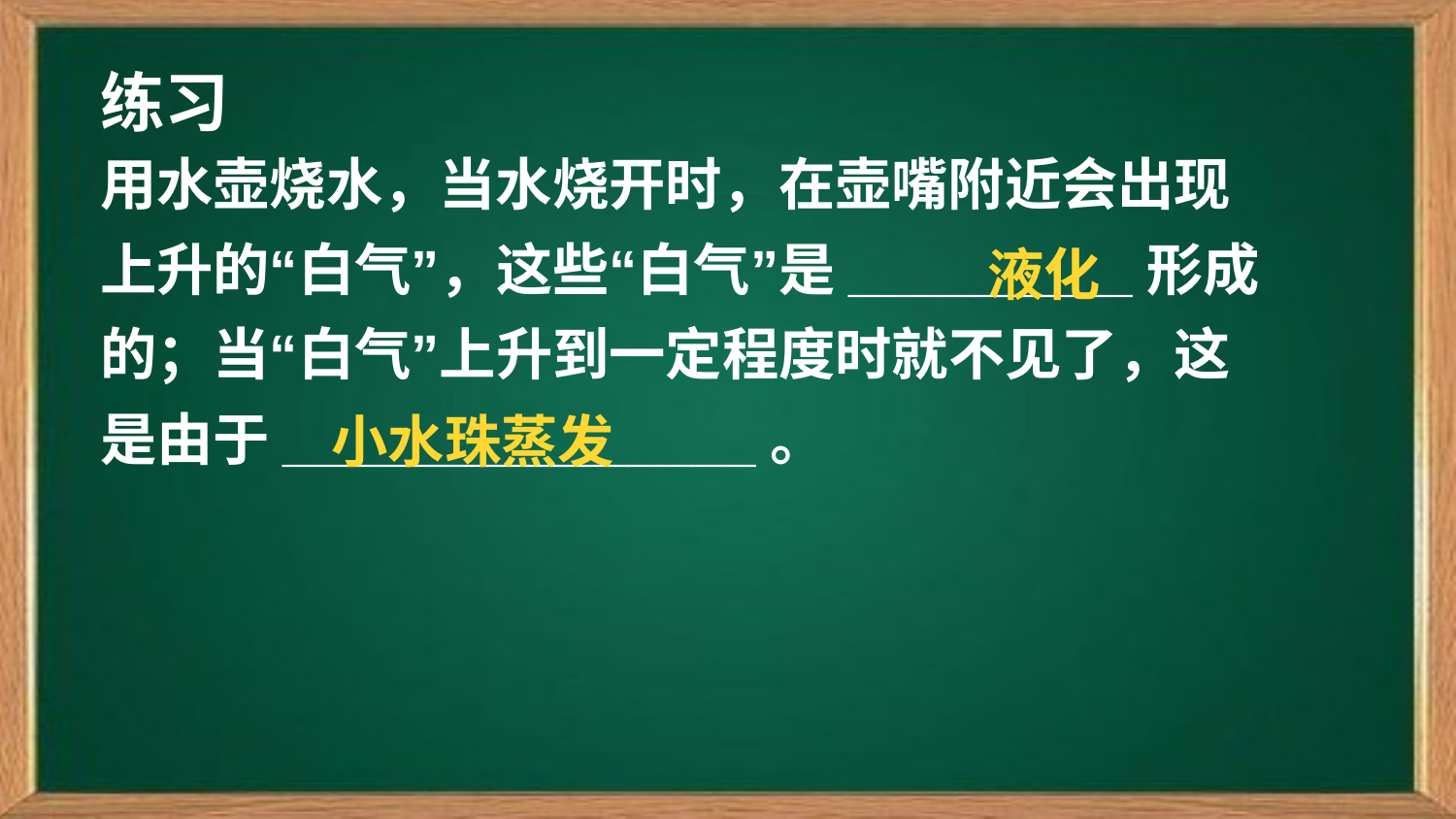

练习
用水壶烧水，当水烧开时，在壶嘴附近会出现上升的“白气”，这些“白气”是_________形成的；当“白气”上升到一定程度时就不见了，这是由于_______________。
液化
小水珠蒸发